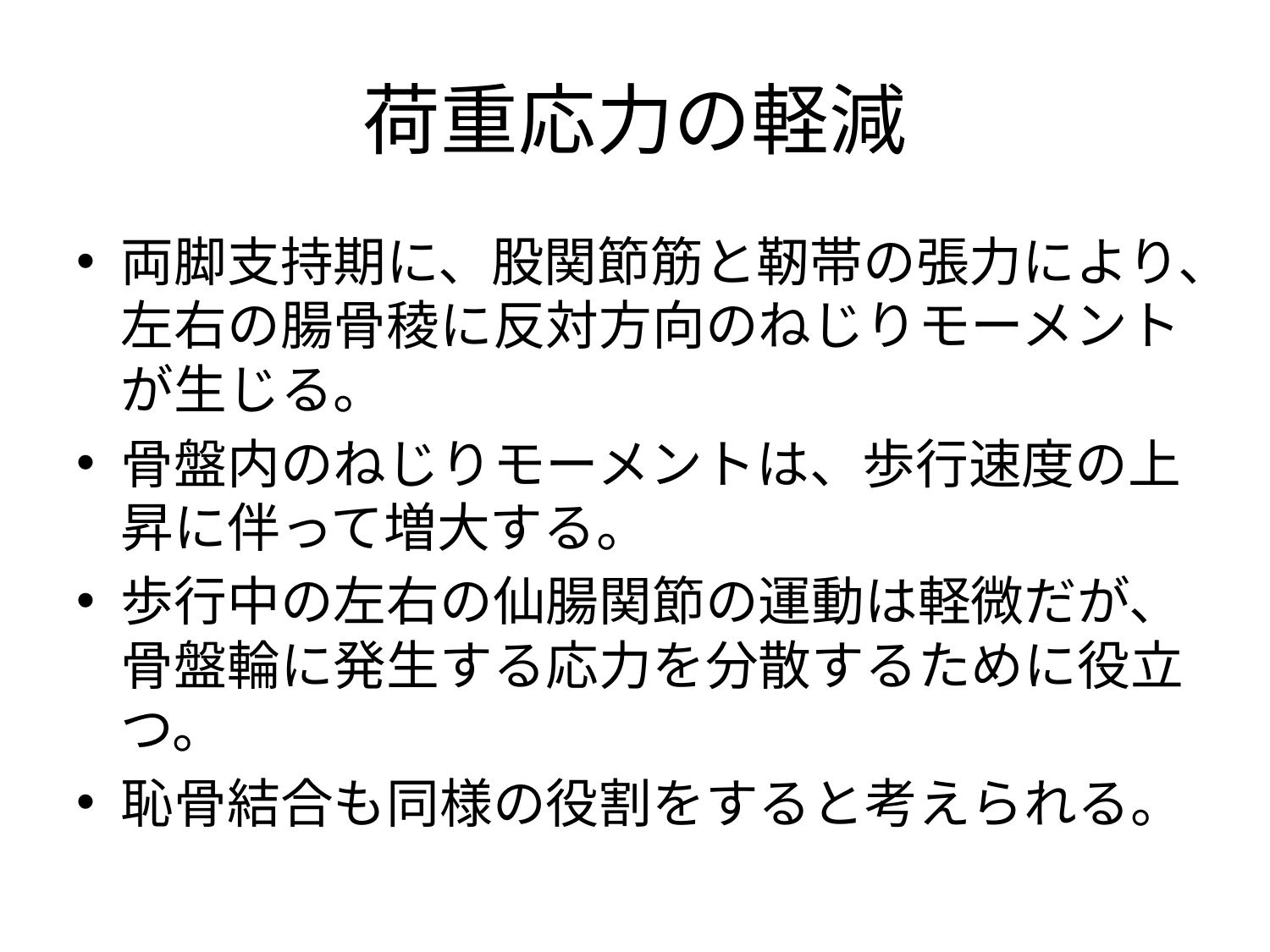

# 荷重応力の軽減
両脚支持期に、股関節筋と靭帯の張力により、左右の腸骨稜に反対方向のねじりモーメントが生じる。
骨盤内のねじりモーメントは、歩行速度の上昇に伴って増大する。
歩行中の左右の仙腸関節の運動は軽微だが、骨盤輪に発生する応力を分散するために役立つ。
恥骨結合も同様の役割をすると考えられる。